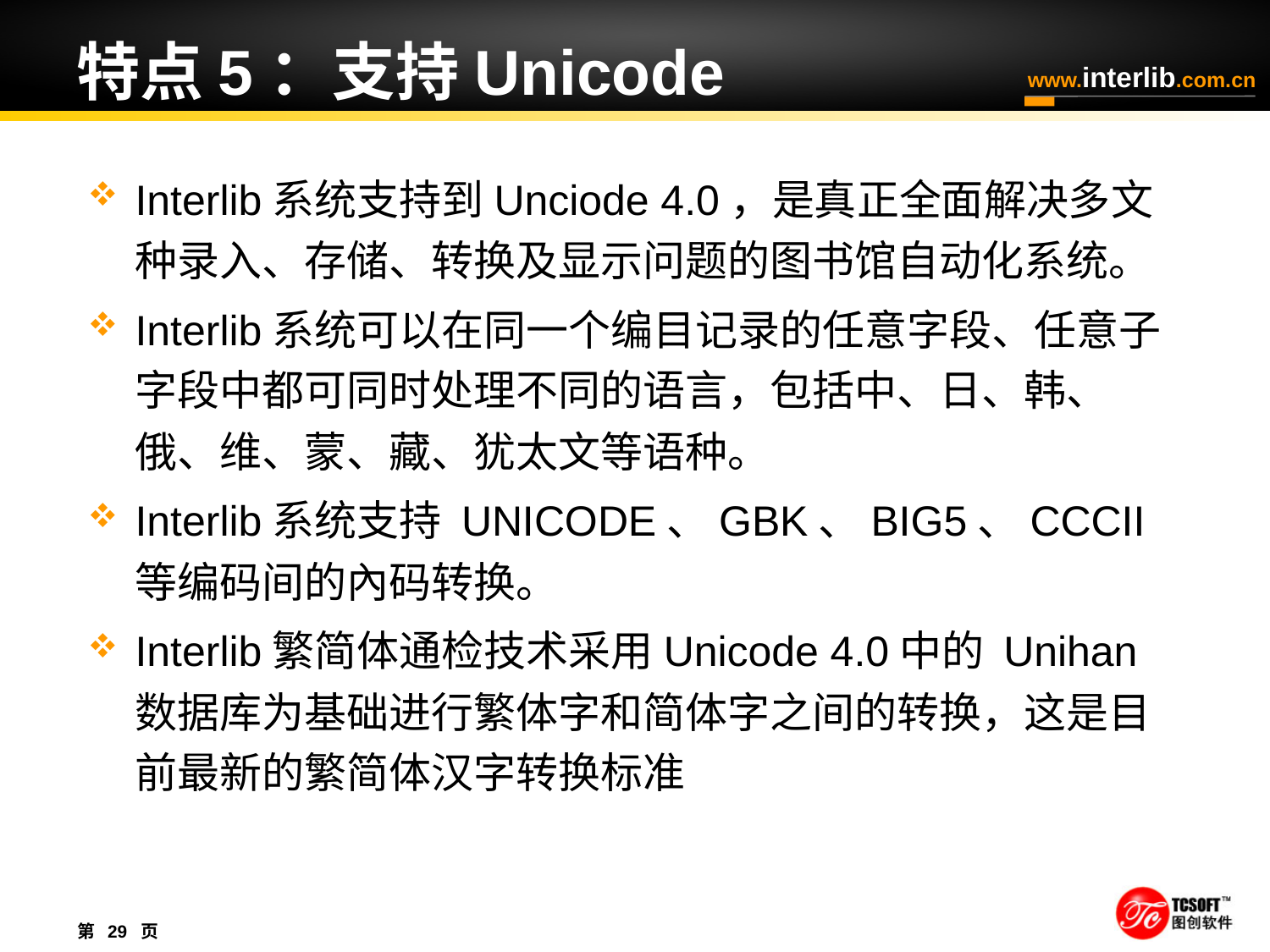

# 特点5：支持Unicode
Interlib系统支持到Unciode 4.0，是真正全面解决多文种录入、存储、转换及显示问题的图书馆自动化系统。
Interlib系统可以在同一个编目记录的任意字段、任意子字段中都可同时处理不同的语言，包括中、日、韩、俄、维、蒙、藏、犹太文等语种。
Interlib系统支持 UNICODE、GBK、BIG5、CCCII 等编码间的內码转换。
Interlib繁简体通检技术采用Unicode 4.0中的 Unihan 数据库为基础进行繁体字和简体字之间的转换，这是目前最新的繁简体汉字转换标准